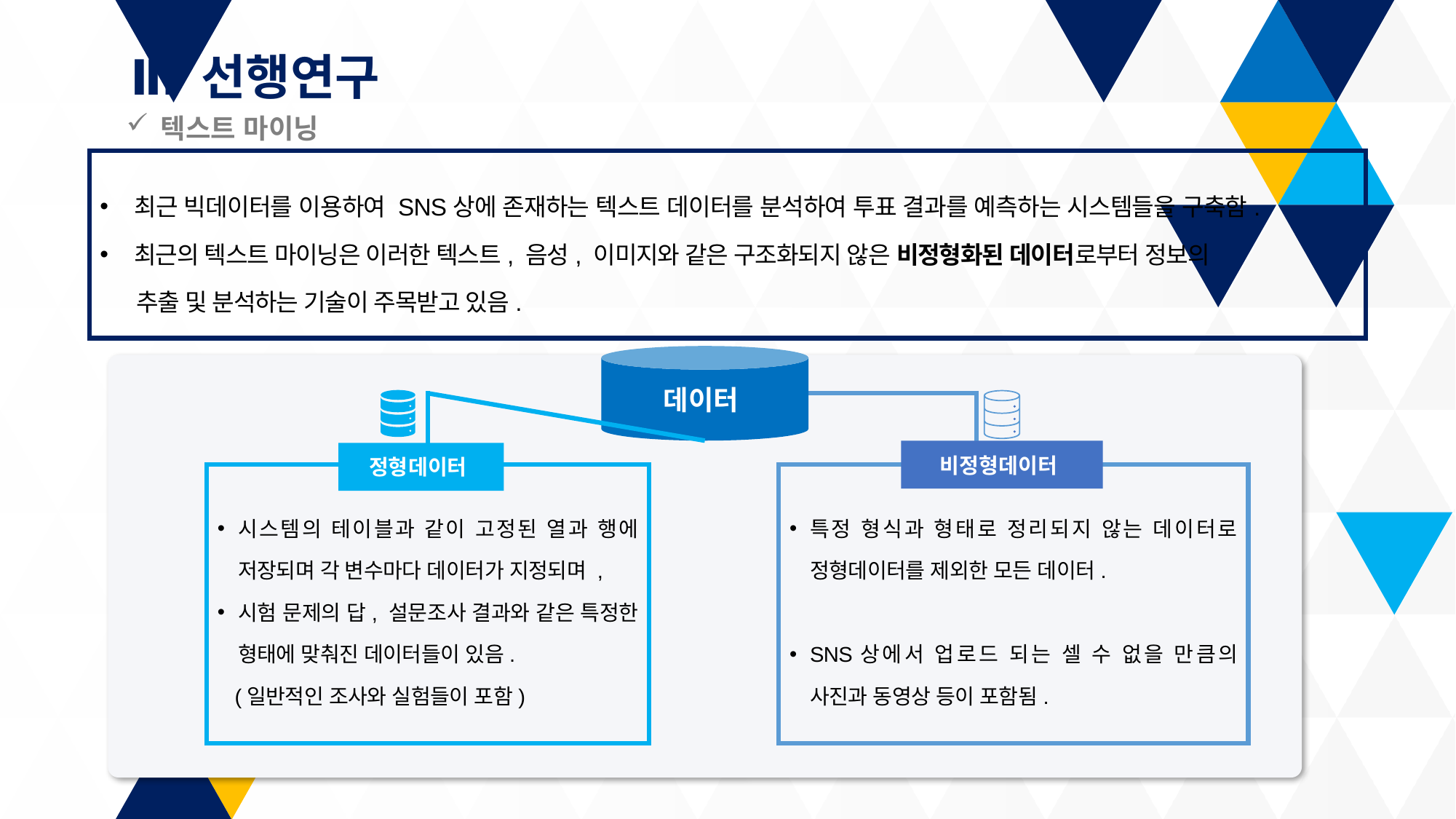

Ⅱ. 선행연구
텍스트 마이닝

최근 빅데이터를 이용하여 SNS상에 존재하는 텍스트 데이터를 분석하여 투표 결과를 예측하는 시스템들을 구축함.
최근의 텍스트 마이닝은 이러한 텍스트, 음성, 이미지와 같은 구조화되지 않은 비정형화된 데이터로부터 정보의
     추출 및 분석하는 기술이 주목받고 있음.
데이터

비정형데이터
특정 형식과 형태로 정리되지 않는 데이터로 정형데이터를 제외한 모든 데이터.

SNS상에서 업로드 되는 셀 수 없을 만큼의 사진과 동영상 등이 포함됨.
정형데이터
시스템의 테이블과 같이 고정된 열과 행에 저장되며 각 변수마다 데이터가 지정되며 ,
시험 문제의 답, 설문조사 결과와 같은 특정한 형태에 맞춰진 데이터들이 있음.
   (일반적인 조사와 실험들이 포함)